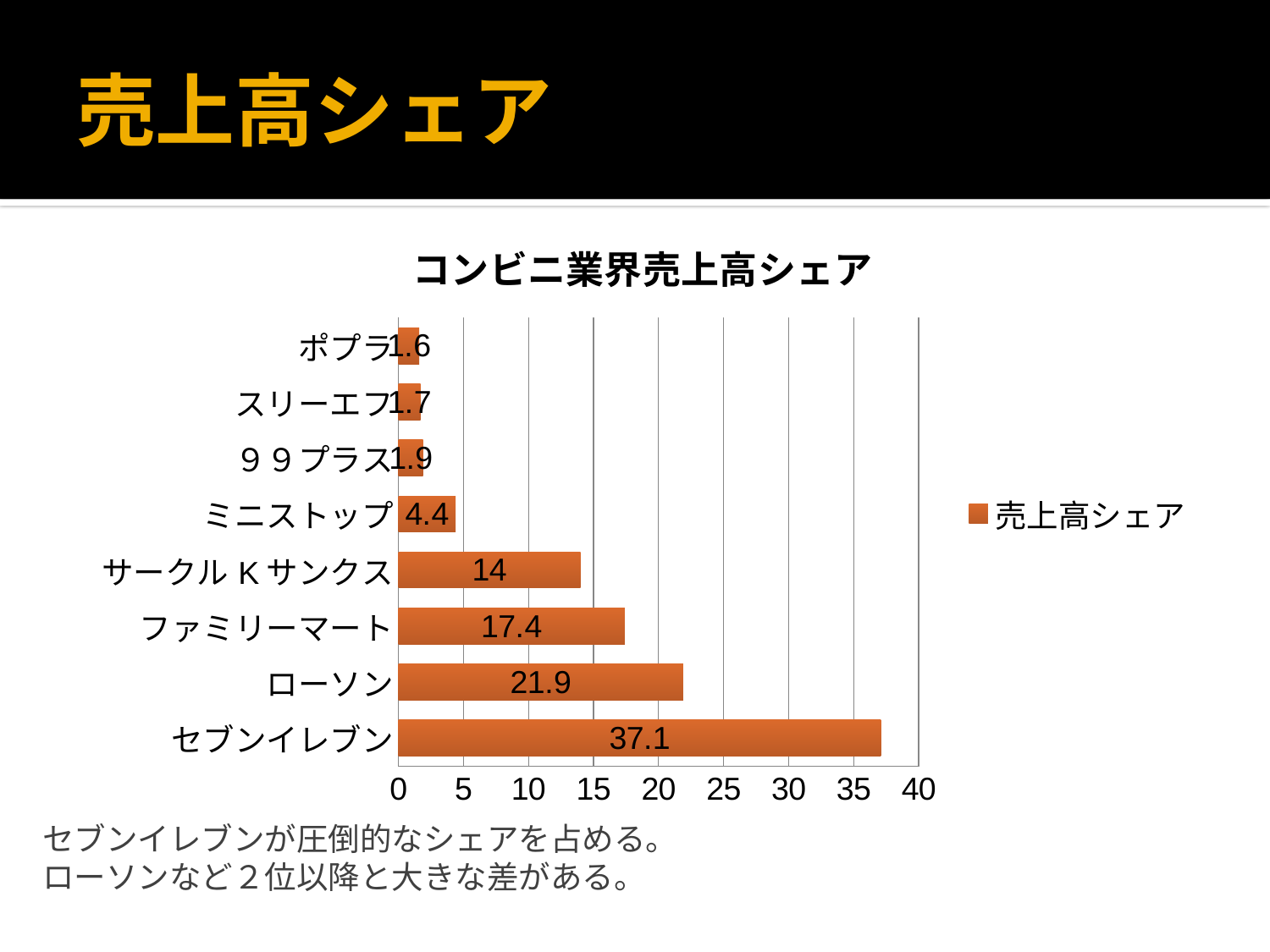

# 売上高シェア

### Chart: コンビニ業界売上高シェア

| Category | 売上高シェア |
|---|---|
| セブンイレブン | 37.1 |
| ローソン | 21.9 |
| ファミリーマート | 17.4 |
| サークルKサンクス | 14.0 |
| ミニストップ | 4.4 |
| ９９プラス | 1.9 |
| スリーエフ | 1.7 |
| ポプラ | 1.6 |
セブンイレブンが圧倒的なシェアを占める。
ローソンなど２位以降と大きな差がある。